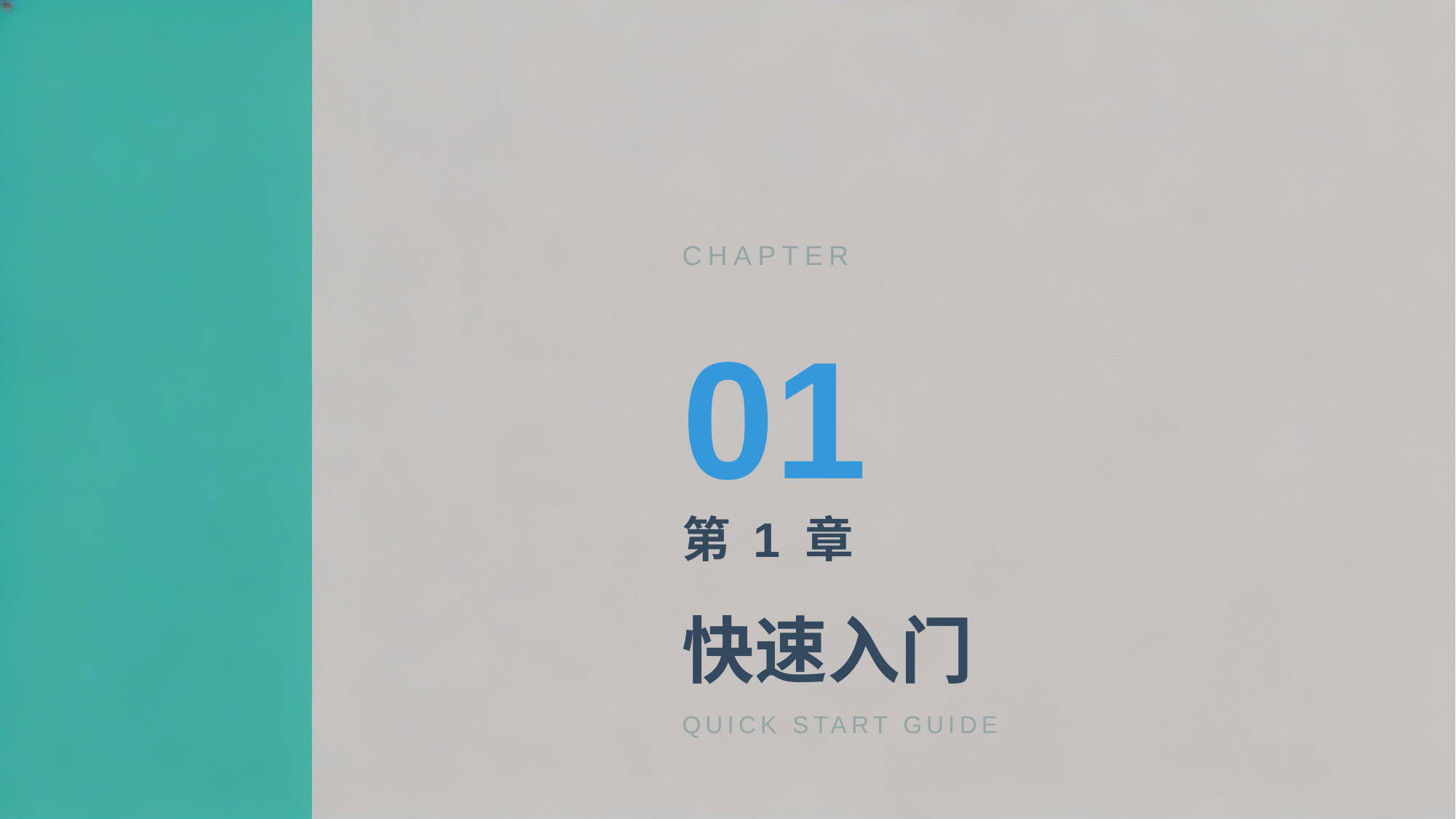

CHAPTER
01
第 1 章
快速入门
QUICK START GUIDE